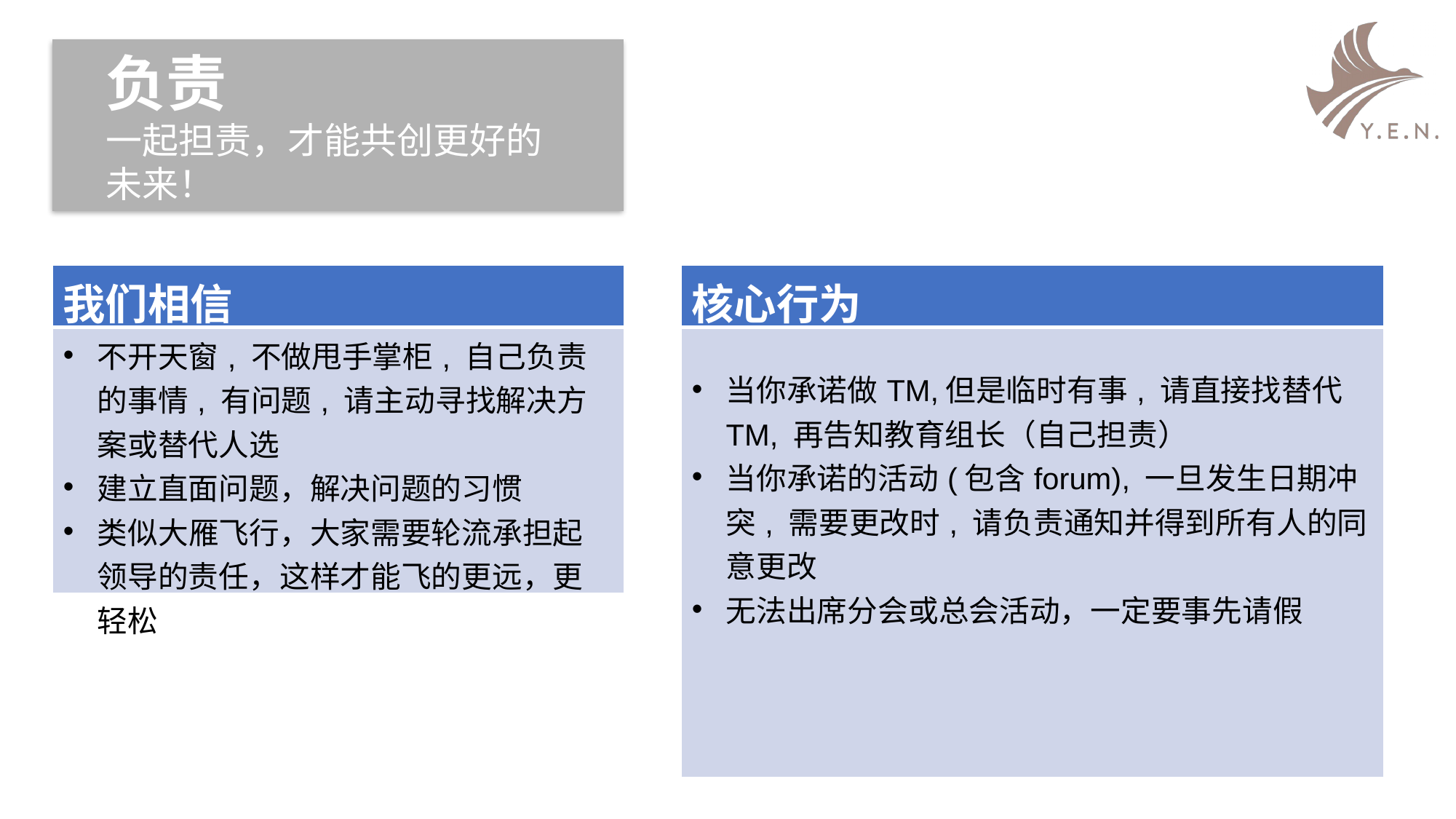

负责
一起担责，才能共创更好的未来！
| 我们相信 |
| --- |
| 不开天窗, 不做甩手掌柜, 自己负责的事情, 有问题, 请主动寻找解决方案或替代人选 建立直面问题，解决问题的习惯 类似大雁飞行，大家需要轮流承担起领导的责任，这样才能飞的更远，更轻松 |
| 核心行为 |
| --- |
| 当你承诺做TM,但是临时有事, 请直接找替代TM, 再告知教育组长（自己担责） 当你承诺的活动(包含forum), 一旦发生日期冲突, 需要更改时, 请负责通知并得到所有人的同意更改 无法出席分会或总会活动，一定要事先请假 |